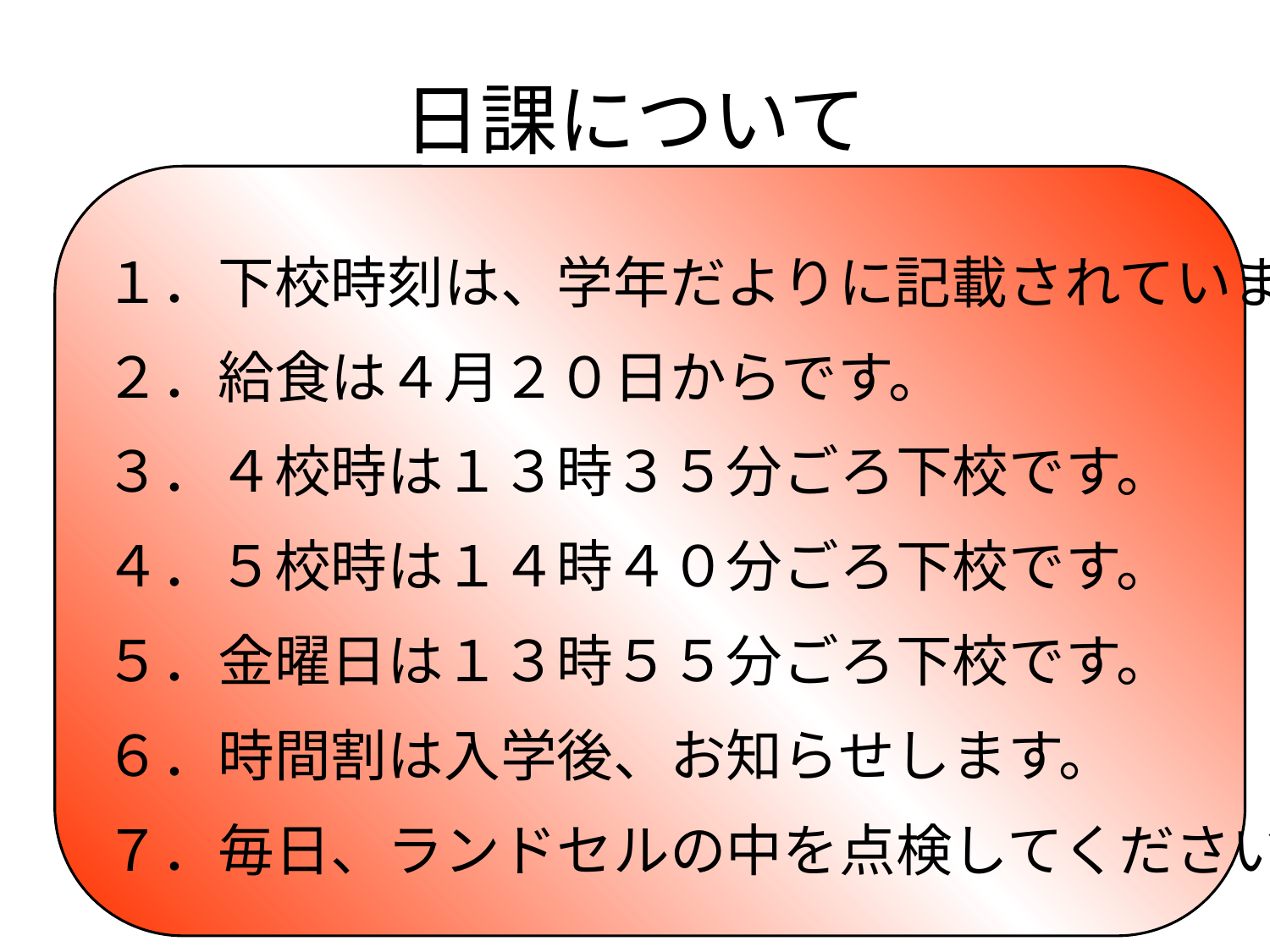

# 日課について
１．下校時刻は、学年だよりに記載されています。
２．給食は４月２０日からです。
３．４校時は１３時３５分ごろ下校です。
４．５校時は１４時４０分ごろ下校です。
５．金曜日は１３時５５分ごろ下校です。
６．時間割は入学後、お知らせします。
７．毎日、ランドセルの中を点検してください。